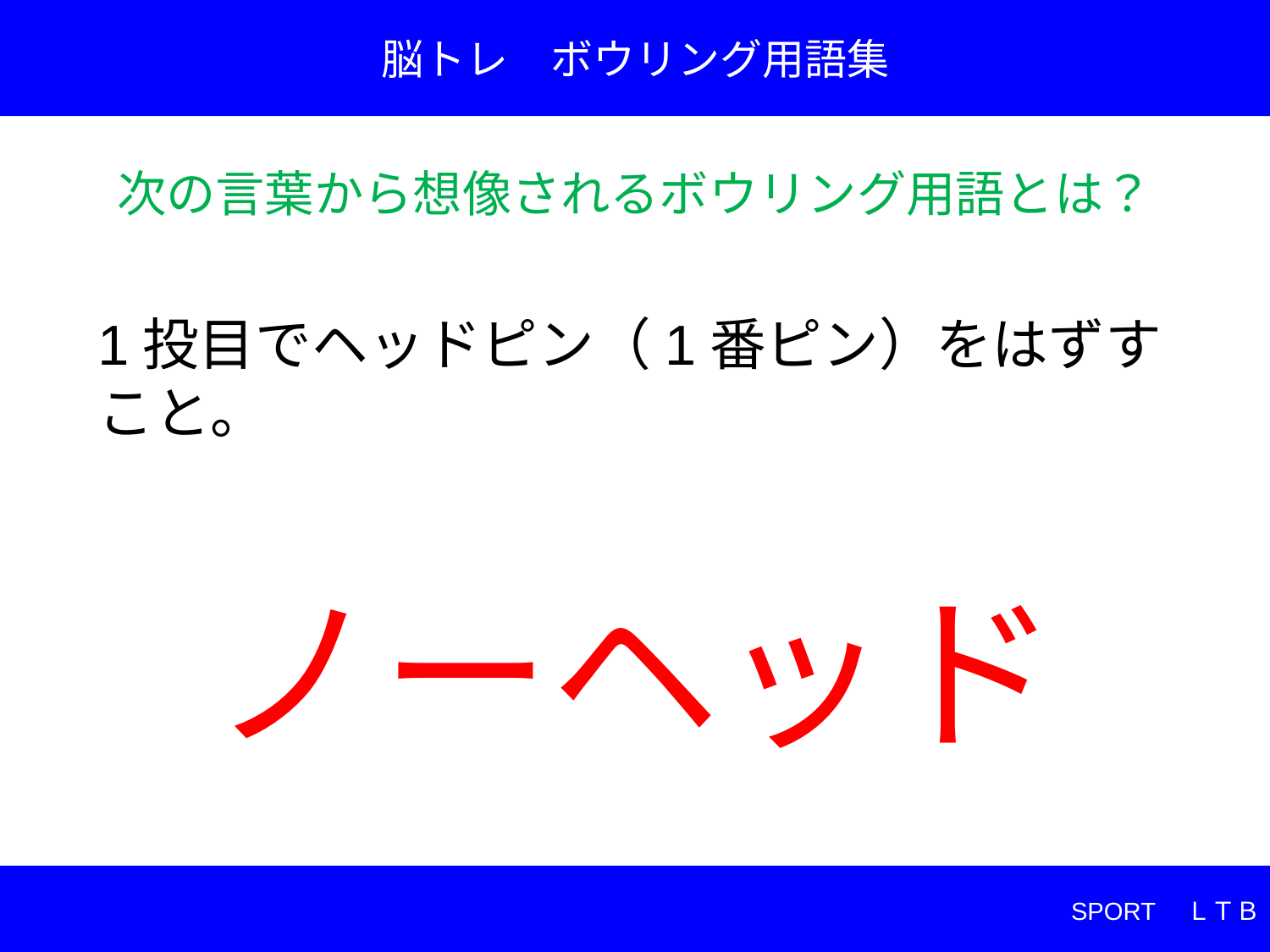

脳トレ　ボウリング用語集
次の言葉から想像されるボウリング用語とは？
1投目でヘッドピン（1番ピン）をはずすこと。
# ノーヘッド
SPORT　ＬＴＢ